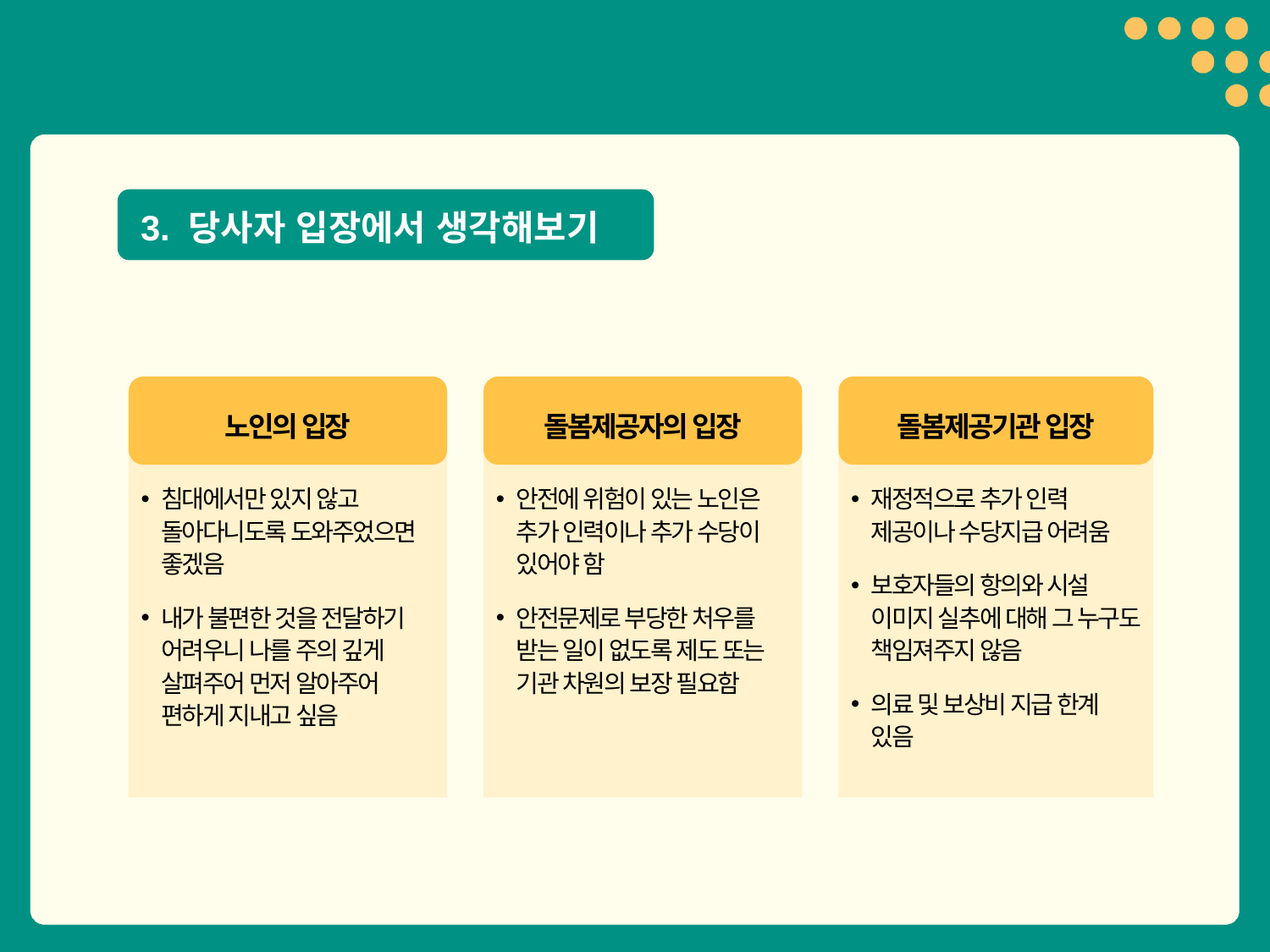

3. 당사자 입장에서 생각해보기
노인의 입장
돌봄제공자의 입장
돌봄제공기관 입장

침대에서만 있지 않고 돌아다니도록 도와주었으면 좋겠음
내가 불편한 것을 전달하기 어려우니 나를 주의 깊게 살펴주어 먼저 알아주어 편하게 지내고 싶음

안전에 위험이 있는 노인은 추가 인력이나 추가 수당이 있어야 함
안전문제로 부당한 처우를 받는 일이 없도록 제도 또는 기관 차원의 보장 필요함

재정적으로 추가 인력 제공이나 수당지급 어려움
보호자들의 항의와 시설 이미지 실추에 대해 그 누구도 책임져주지 않음
의료 및 보상비 지급 한계 있음
20